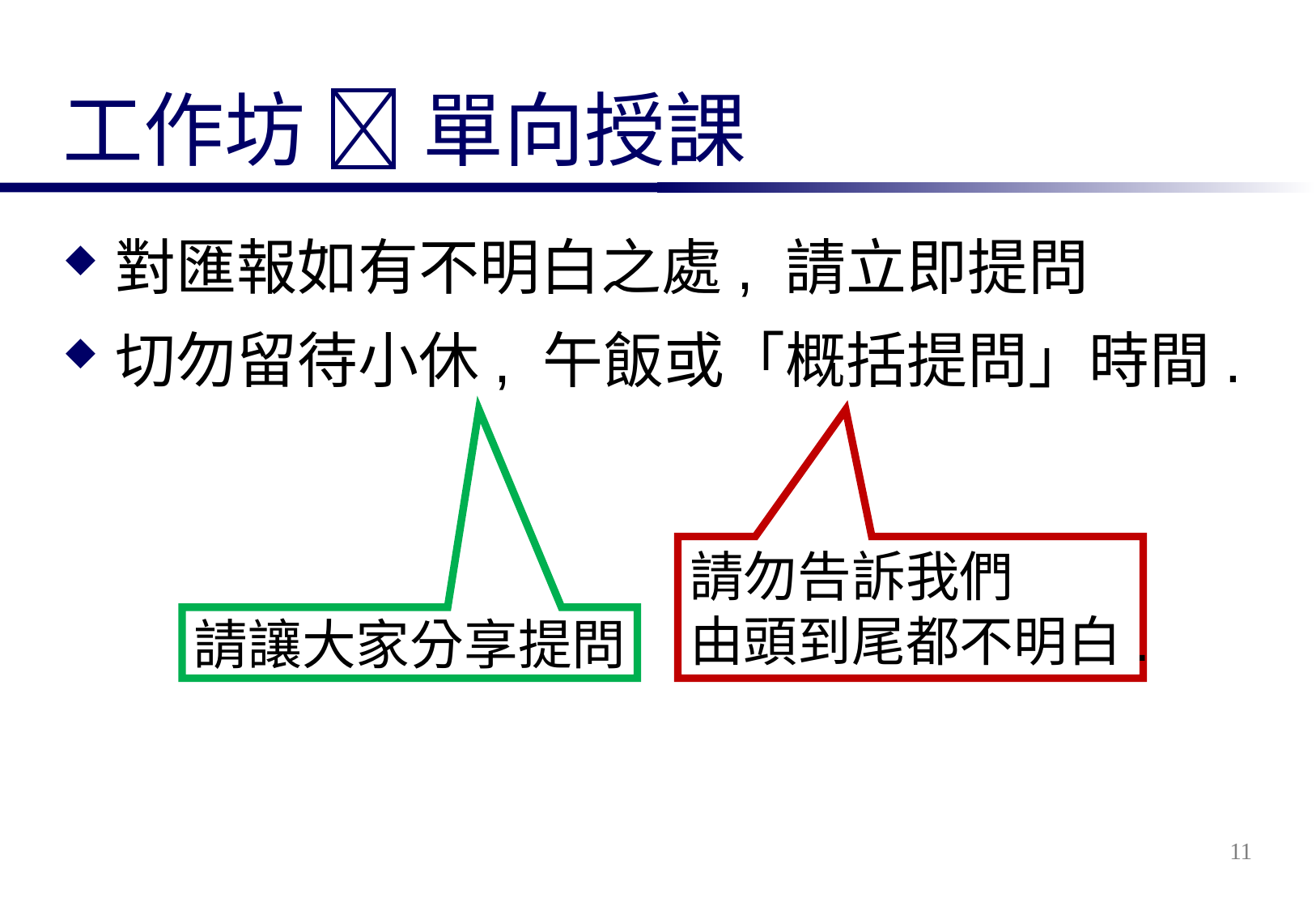

# 工作坊 ≠ 單向授課
對匯報如有不明白之處, 請立即提問
切勿留待小休, 午飯或「概括提問」時間.
請勿告訴我們
由頭到尾都不明白.
請讓大家分享提問
11